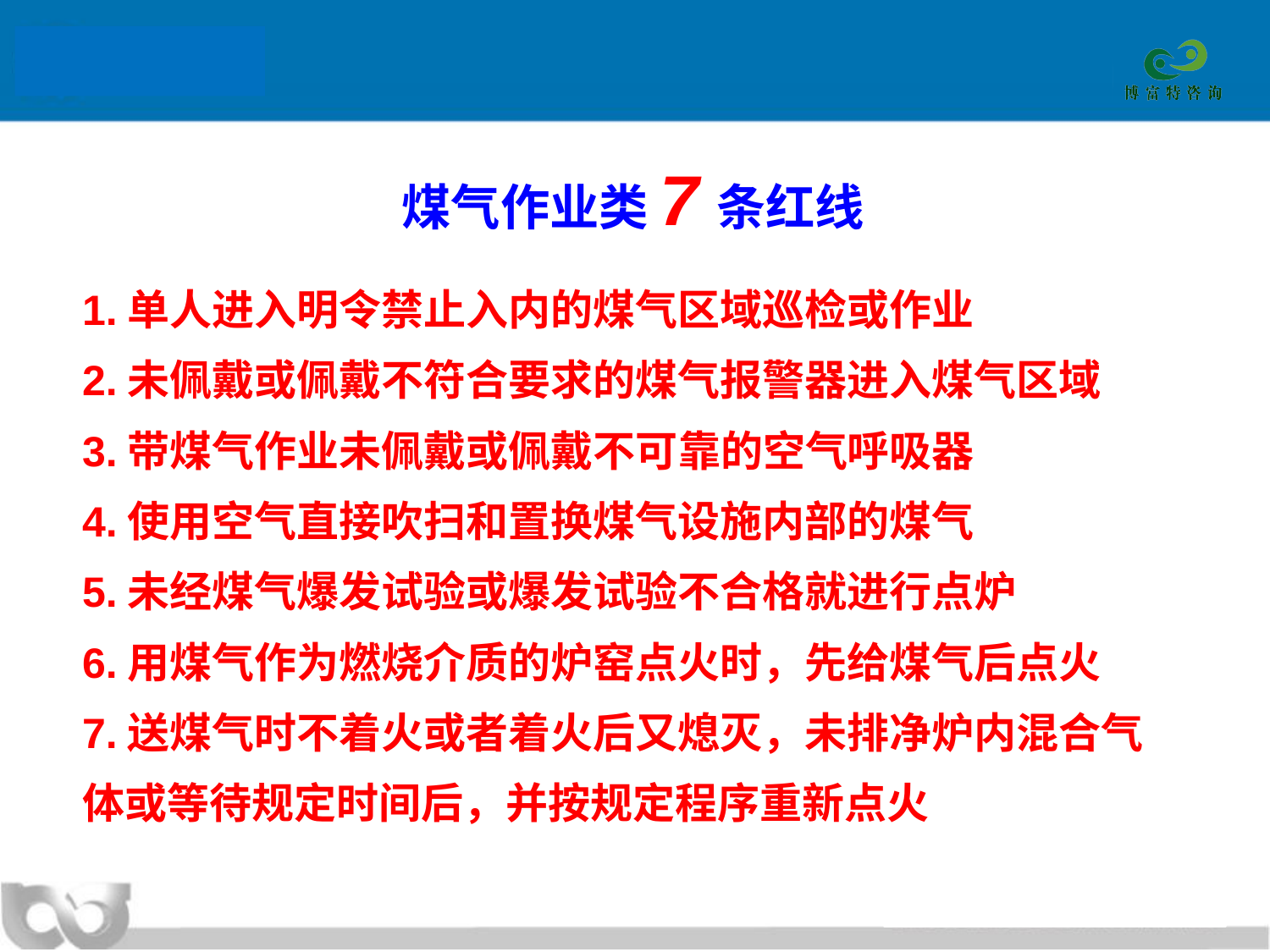

煤气作业类7条红线
# 1.单人进入明令禁止入内的煤气区域巡检或作业 2.未佩戴或佩戴不符合要求的煤气报警器进入煤气区域 3.带煤气作业未佩戴或佩戴不可靠的空气呼吸器 4.使用空气直接吹扫和置换煤气设施内部的煤气 5.未经煤气爆发试验或爆发试验不合格就进行点炉 6.用煤气作为燃烧介质的炉窑点火时，先给煤气后点火 7.送煤气时不着火或者着火后又熄灭，未排净炉内混合气  体或等待规定时间后，并按规定程序重新点火